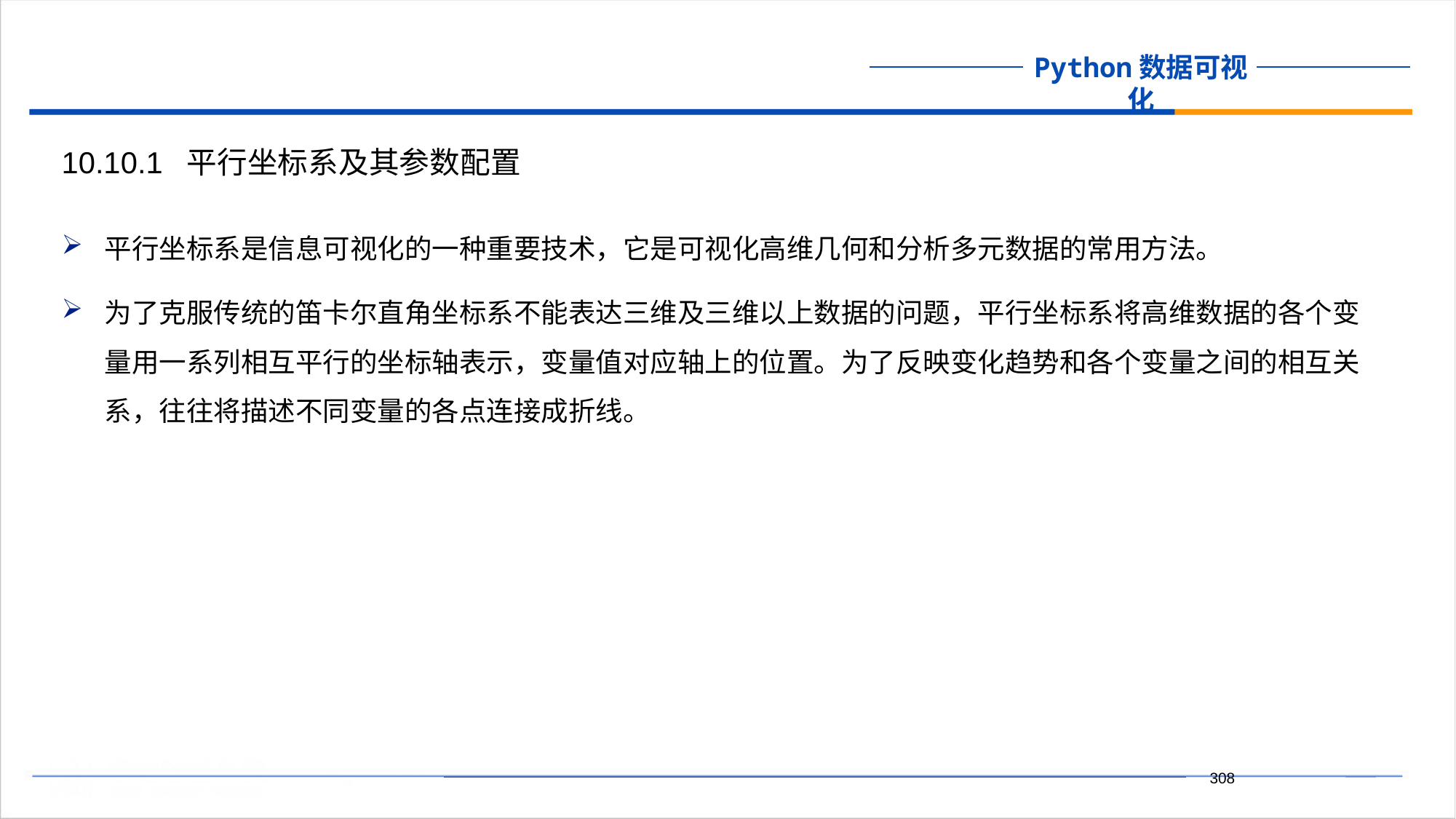

10.10.1  平行坐标系及其参数配置
平行坐标系是信息可视化的一种重要技术，它是可视化高维几何和分析多元数据的常用方法。
为了克服传统的笛卡尔直角坐标系不能表达三维及三维以上数据的问题，平行坐标系将高维数据的各个变量用一系列相互平行的坐标轴表示，变量值对应轴上的位置。为了反映变化趋势和各个变量之间的相互关系，往往将描述不同变量的各点连接成折线。